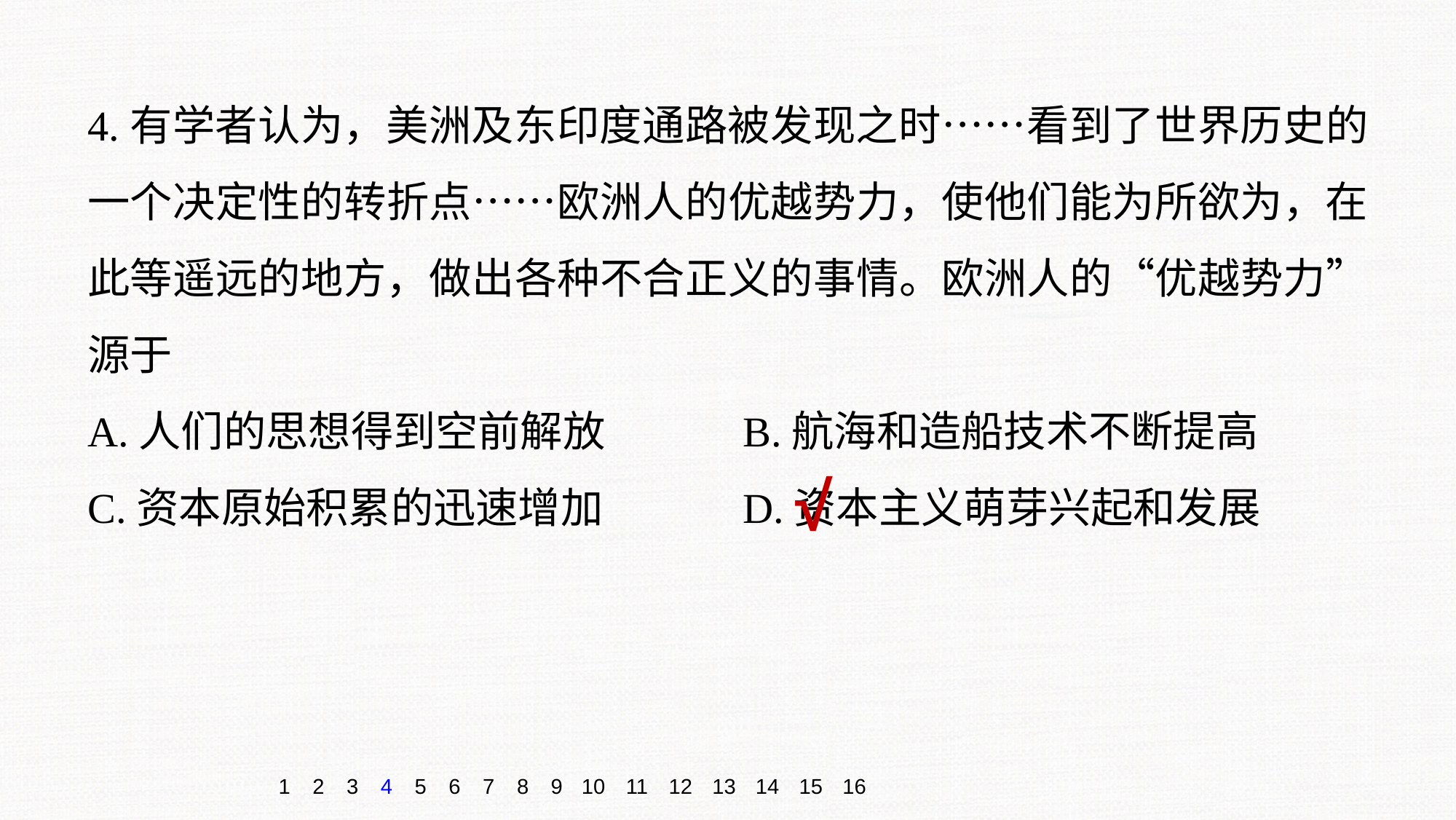

4.有学者认为，美洲及东印度通路被发现之时……看到了世界历史的一个决定性的转折点……欧洲人的优越势力，使他们能为所欲为，在此等遥远的地方，做出各种不合正义的事情。欧洲人的“优越势力”源于
A.人们的思想得到空前解放		B.航海和造船技术不断提高
C.资本原始积累的迅速增加		D.资本主义萌芽兴起和发展
√
1
2
3
4
5
6
7
8
9
10
11
12
13
14
15
16